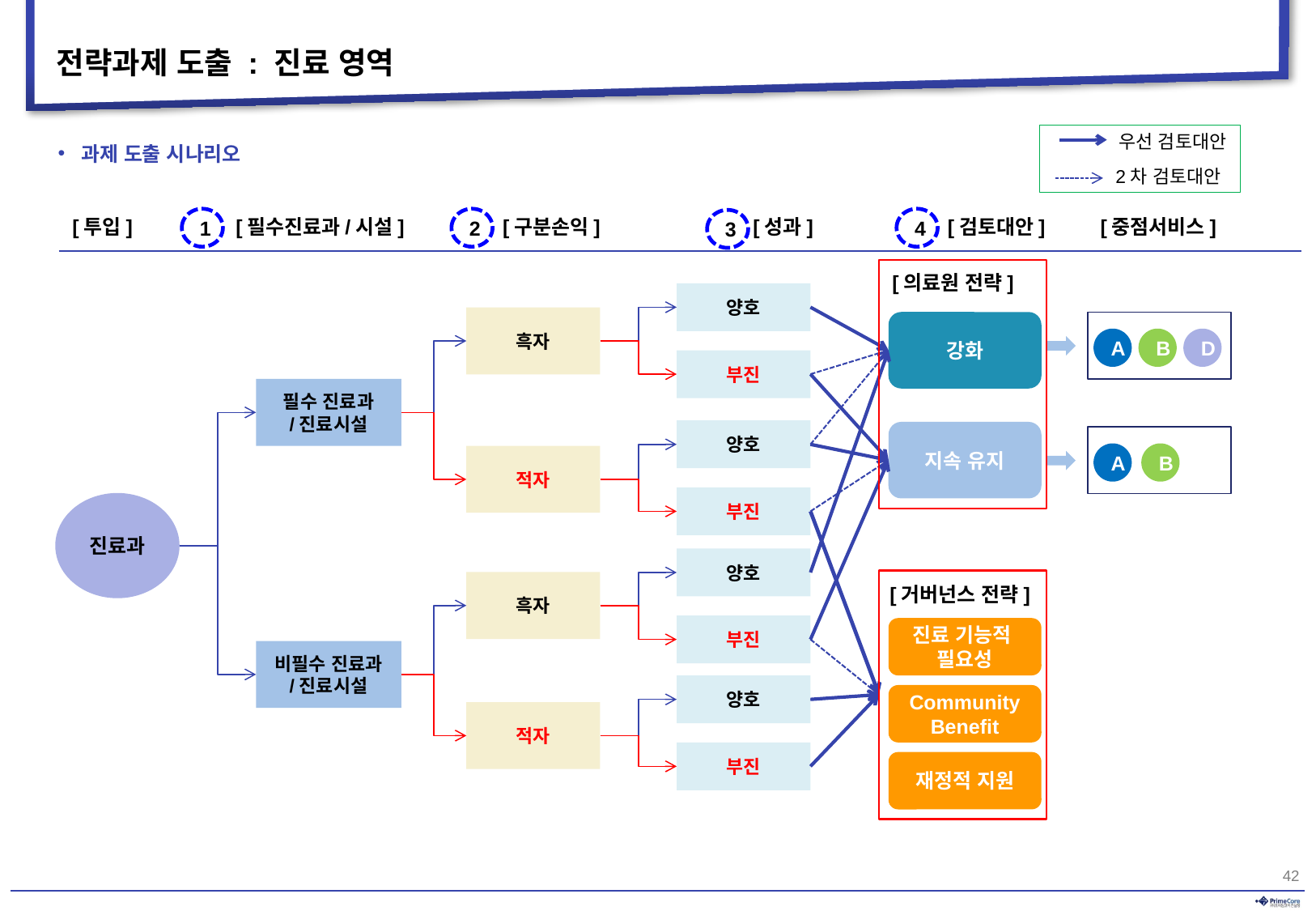

# 전략과제 도출 : 진료 영역
우선 검토대안

과제 도출 시나리오

2차 검토대안
[투입]
[필수진료과/시설]
[구분손익]
[성과]
[검토대안]
[중점서비스]
1
2
4
3

[의료원 전략]
양호
흑자
강화

A
B
D

부진
필수 진료과
/진료시설
양호
지속 유지

A
B
적자

부진
진료과
양호

흑자
[거버넌스 전략]
부진
진료 기능적
필요성
비필수 진료과
/진료시설
양호
Community Benefit
적자
부진
재정적 지원